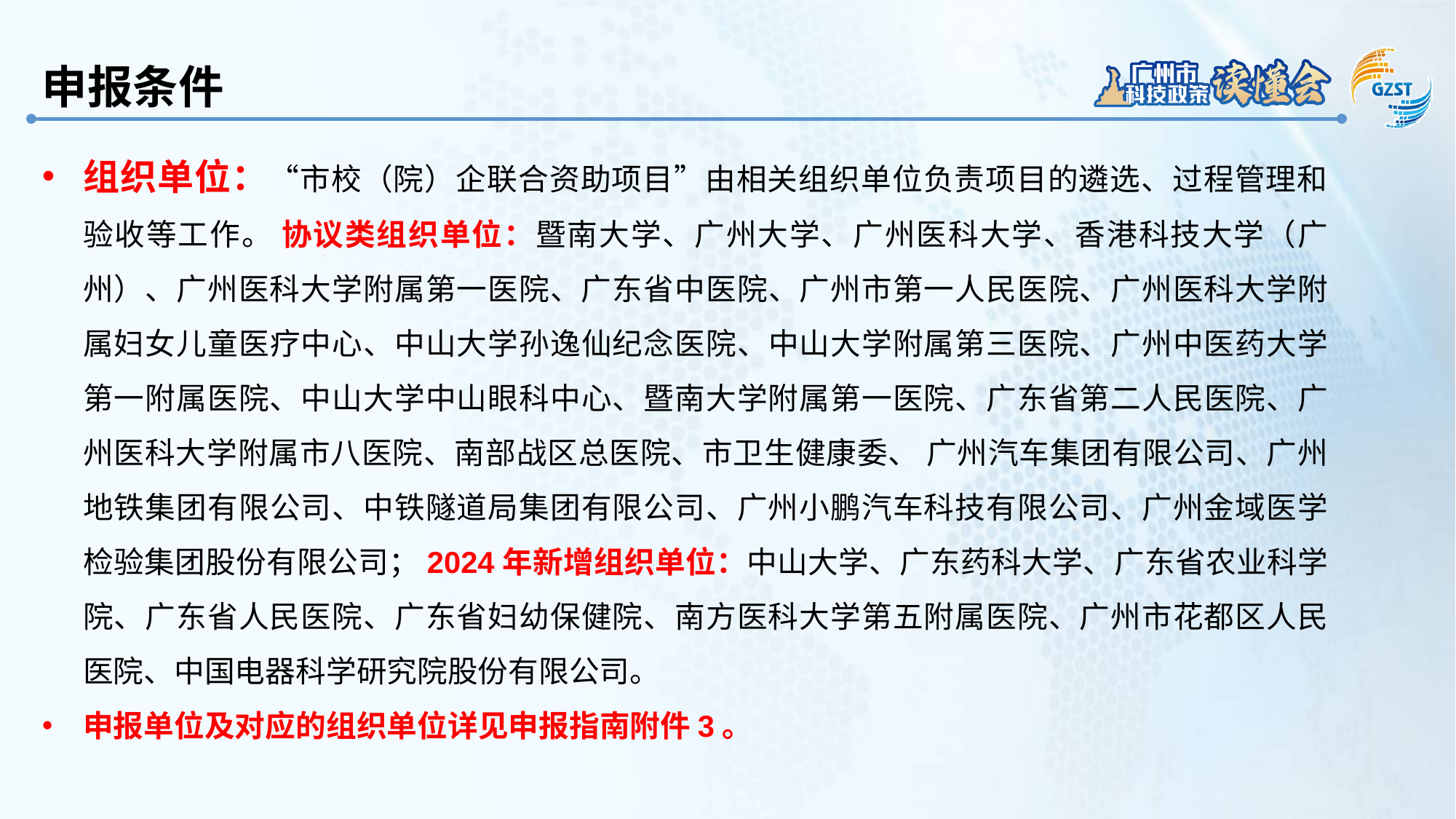

申报条件
组织单位：“市校（院）企联合资助项目”由相关组织单位负责项目的遴选、过程管理和验收等工作。 协议类组织单位：暨南大学、广州大学、广州医科大学、香港科技大学（广州）、广州医科大学附属第一医院、广东省中医院、广州市第一人民医院、广州医科大学附属妇女儿童医疗中心、中山大学孙逸仙纪念医院、中山大学附属第三医院、广州中医药大学第一附属医院、中山大学中山眼科中心、暨南大学附属第一医院、广东省第二人民医院、广州医科大学附属市八医院、南部战区总医院、市卫生健康委、 广州汽车集团有限公司、广州地铁集团有限公司、中铁隧道局集团有限公司、广州小鹏汽车科技有限公司、广州金域医学检验集团股份有限公司；2024年新增组织单位：中山大学、广东药科大学、广东省农业科学院、广东省人民医院、广东省妇幼保健院、南方医科大学第五附属医院、广州市花都区人民医院、中国电器科学研究院股份有限公司。
申报单位及对应的组织单位详见申报指南附件3。